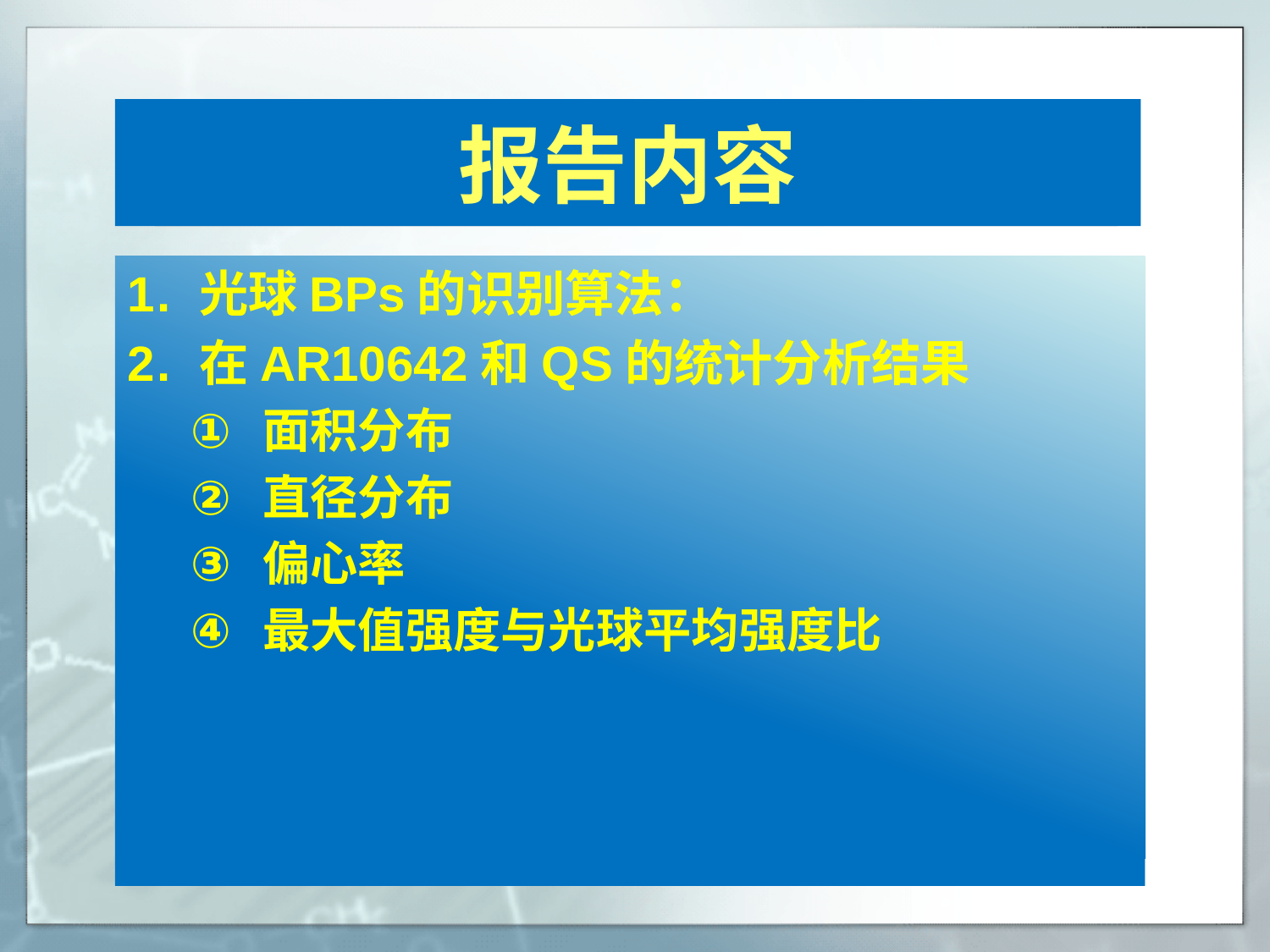

# 报告内容
光球BPs的识别算法：
在AR10642和QS的统计分析结果
面积分布
直径分布
偏心率
最大值强度与光球平均强度比